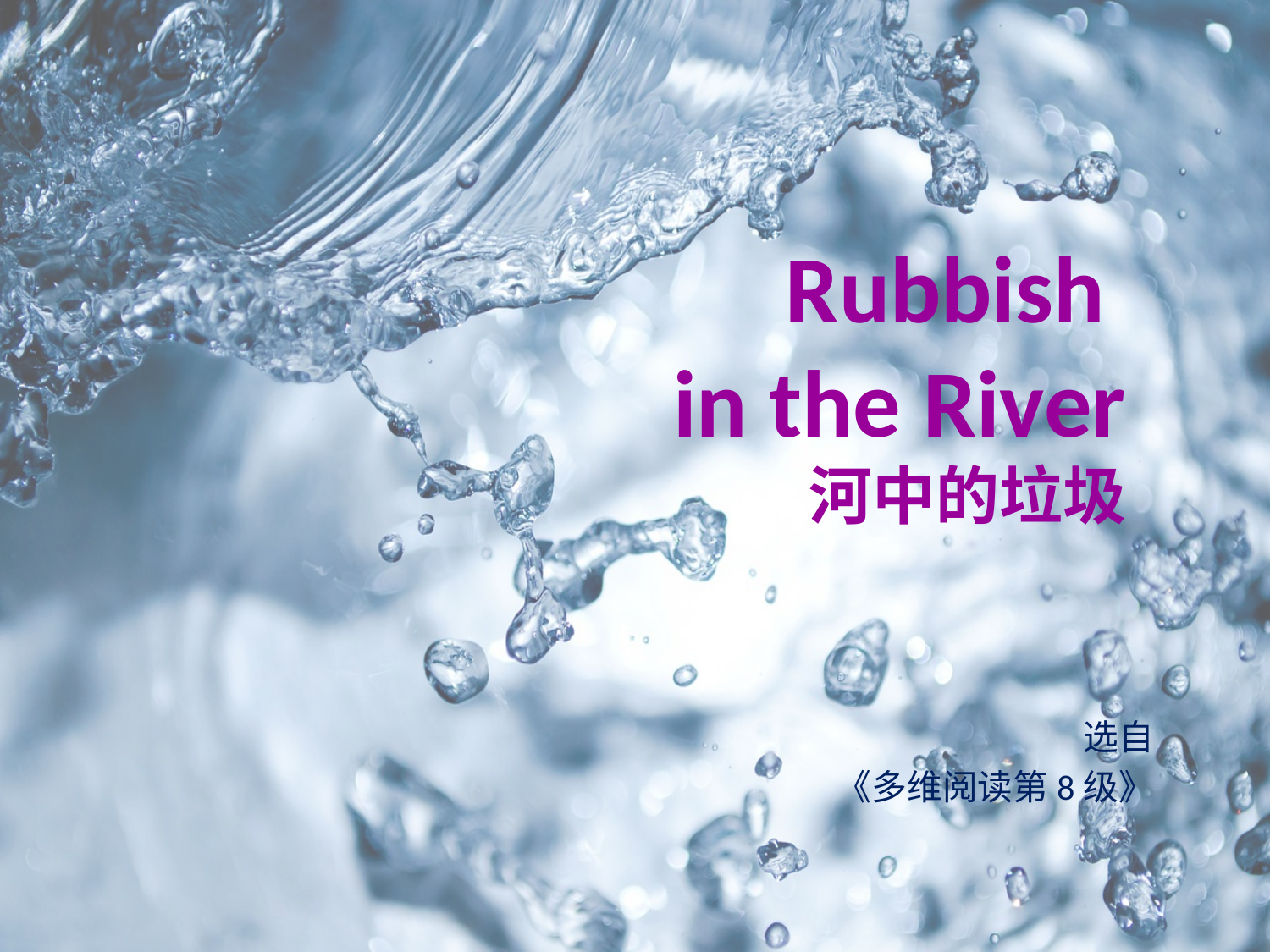

# Rubbish in the River 河中的垃圾
选自
《多维阅读第8级》